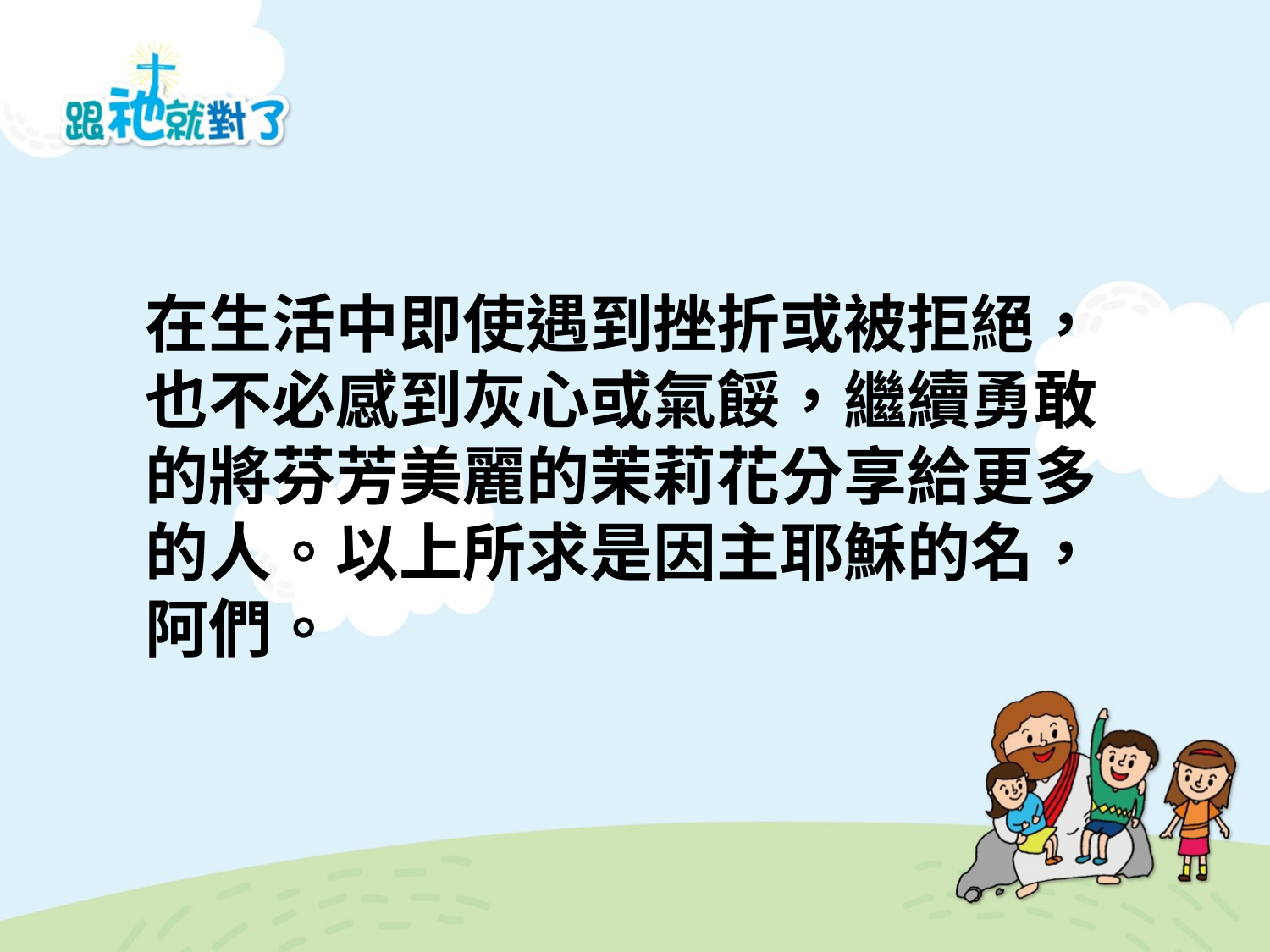

在生活中即使遇到挫折或被拒絕，也不必感到灰心或氣餒，繼續勇敢的將芬芳美麗的茉莉花分享給更多的人。以上所求是因主耶穌的名，阿們。